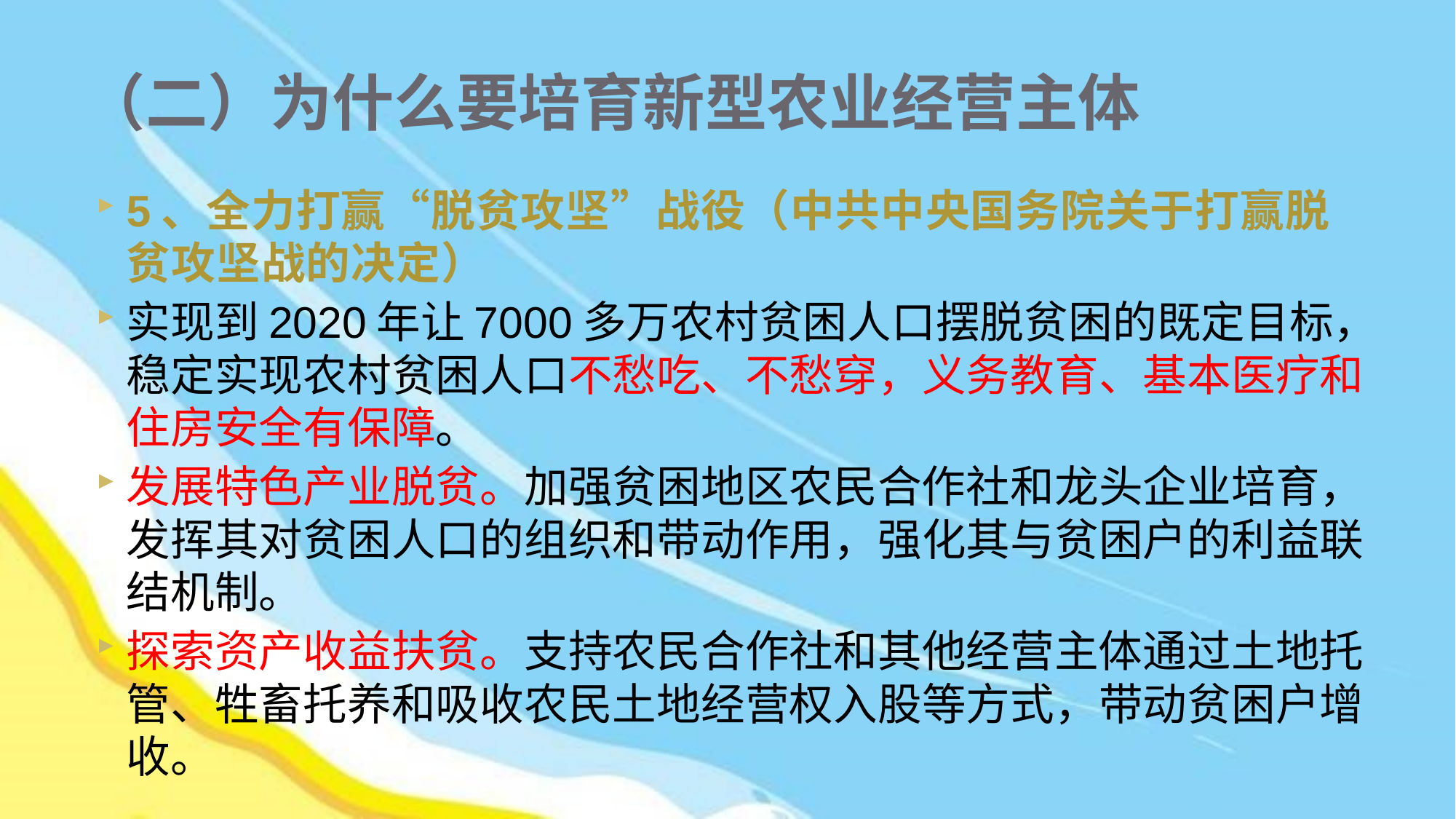

# （二）为什么要培育新型农业经营主体
5、全力打赢“脱贫攻坚”战役（中共中央国务院关于打赢脱贫攻坚战的决定）
实现到2020年让7000多万农村贫困人口摆脱贫困的既定目标，稳定实现农村贫困人口不愁吃、不愁穿，义务教育、基本医疗和住房安全有保障。
发展特色产业脱贫。加强贫困地区农民合作社和龙头企业培育，发挥其对贫困人口的组织和带动作用，强化其与贫困户的利益联结机制。
探索资产收益扶贫。支持农民合作社和其他经营主体通过土地托管、牲畜托养和吸收农民土地经营权入股等方式，带动贫困户增收。